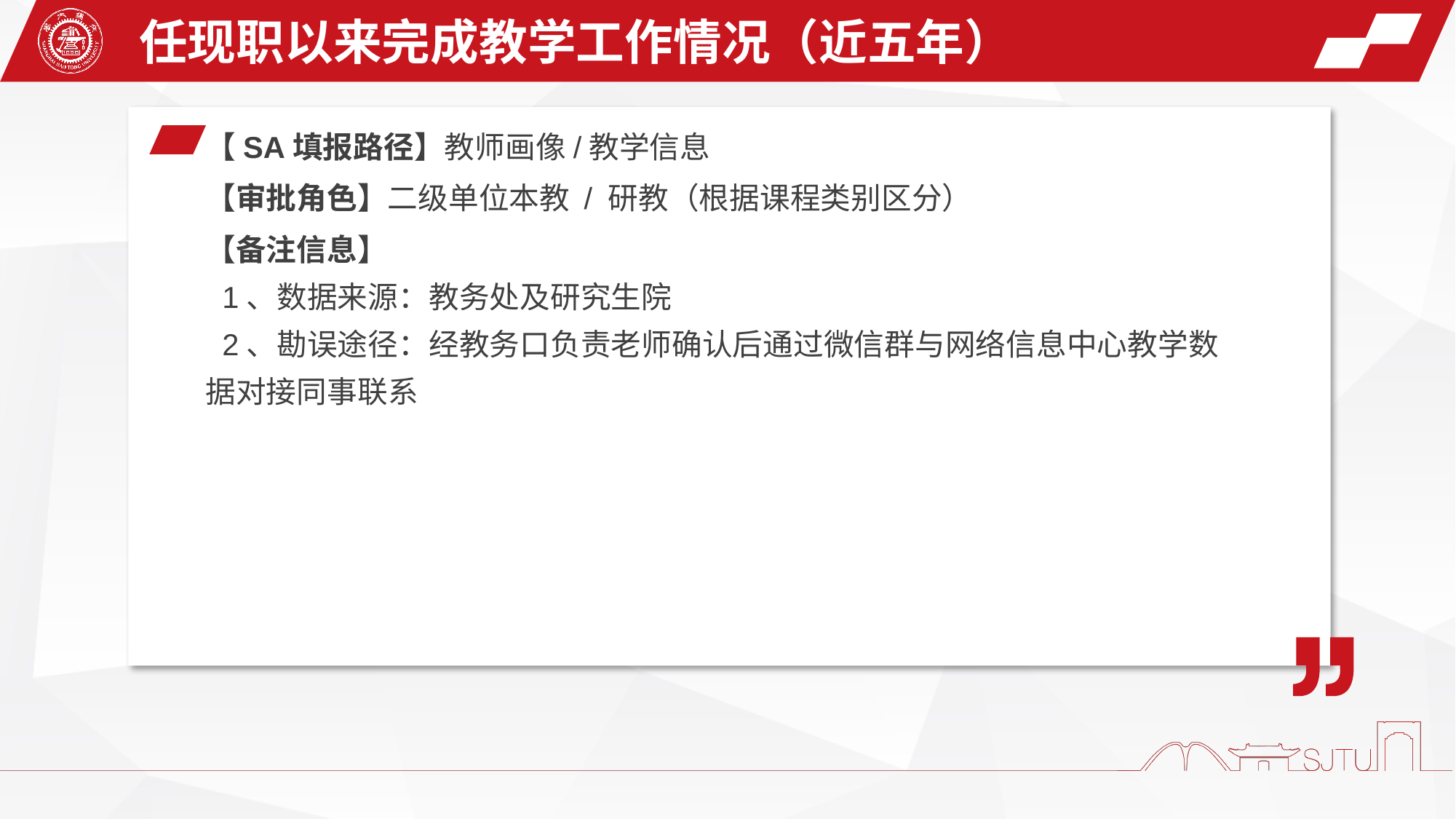

任现职以来完成教学工作情况（近五年）

【SA填报路径】教师画像/教学信息

【审批角色】二级单位本教 / 研教（根据课程类别区分）
【备注信息】
  1、数据来源：教务处及研究生院
  2、勘误途径：经教务口负责老师确认后通过微信群与网络信息中心教学数据对接同事联系